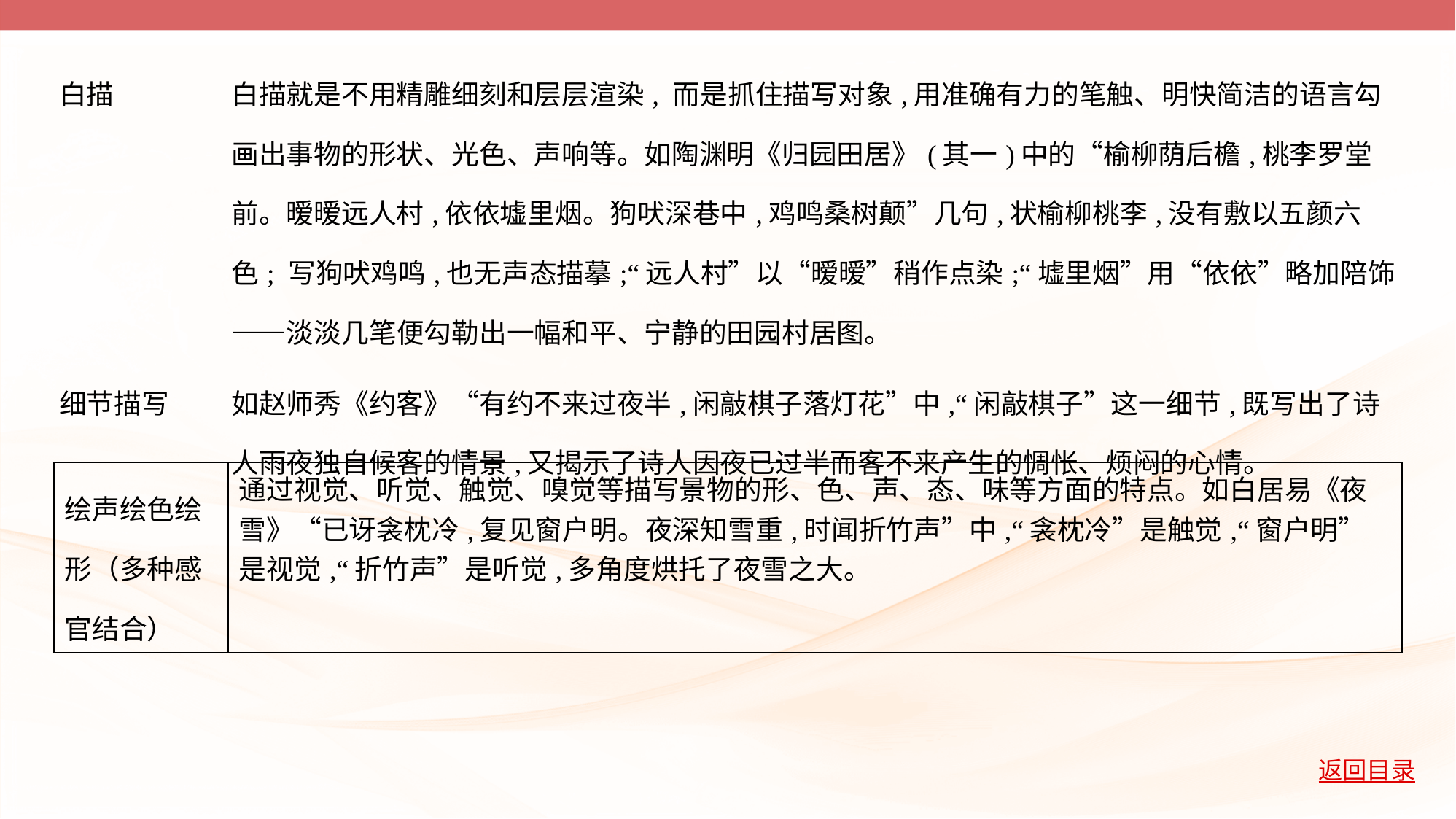

| 白描 | 白描就是不用精雕细刻和层层渲染, 而是抓住描写对象,用准确有力的笔触、明快简洁的语言勾画出事物的形状、光色、声响等。如陶渊明《归园田居》(其一)中的“榆柳荫后檐,桃李罗堂前。暧暧远人村,依依墟里烟。狗吠深巷中,鸡鸣桑树颠”几句,状榆柳桃李,没有敷以五颜六色; 写狗吠鸡鸣,也无声态描摹;“远人村”以“暧暧”稍作点染;“墟里烟”用“依依”略加陪饰——淡淡几笔便勾勒出一幅和平、宁静的田园村居图。 |
| --- | --- |
| 细节描写 | 如赵师秀《约客》“有约不来过夜半,闲敲棋子落灯花”中,“闲敲棋子”这一细节,既写出了诗人雨夜独自候客的情景,又揭示了诗人因夜已过半而客不来产生的惆怅、烦闷的心情。 |
| 绘声绘色绘形（多种感官结合） | 通过视觉、听觉、触觉、嗅觉等描写景物的形、色、声、态、味等方面的特点。如白居易《夜雪》“已讶衾枕冷,复见窗户明。夜深知雪重,时闻折竹声”中,“衾枕冷”是触觉,“窗户明”是视觉,“折竹声”是听觉,多角度烘托了夜雪之大。 |
| --- | --- |